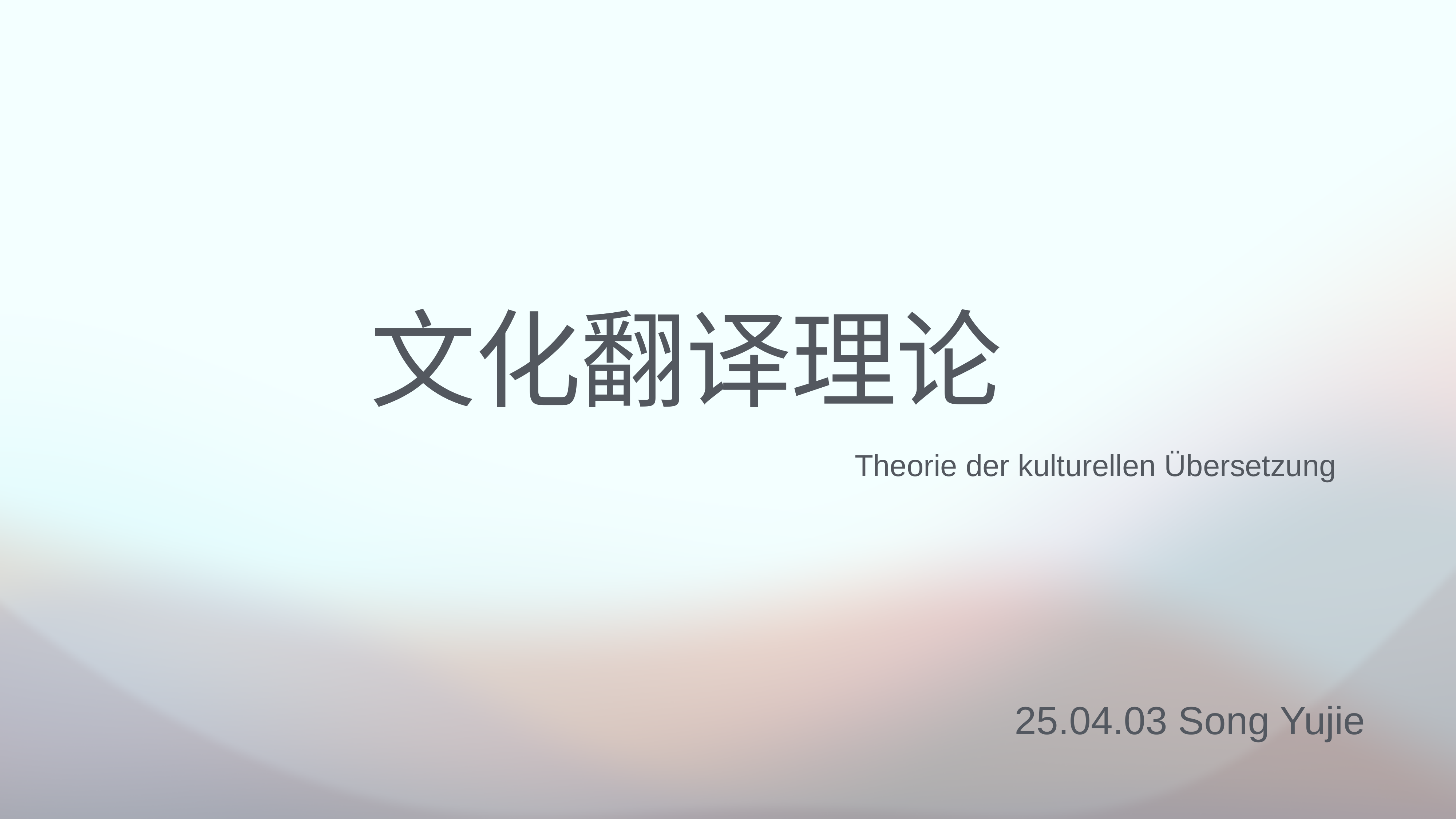

# 文化翻译理论
Theorie der kulturellen Übersetzung
25.04.03 Song Yujie